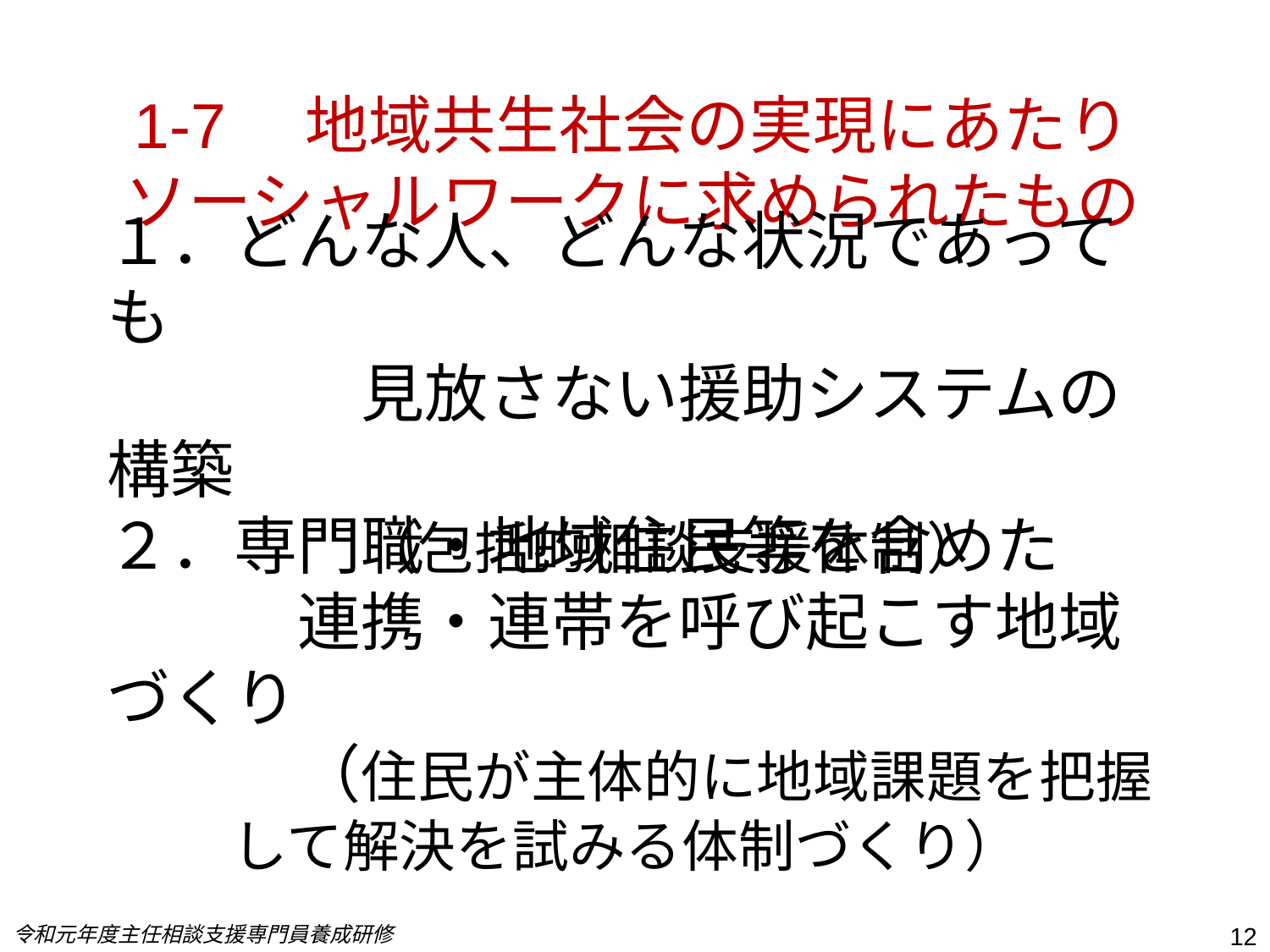

1-7　地域共生社会の実現にあたり
ソーシャルワークに求められたもの
１．どんな人、どんな状況であっても
　　　　見放さない援助システムの構築
　　　　（包括的相談支援体制）
２．専門職・地域住民等を含めた
　　　連携・連帯を呼び起こす地域づくり
　　　（住民が主体的に地域課題を把握して解決を試みる体制づくり）
令和元年度主任相談支援専門員養成研修
12